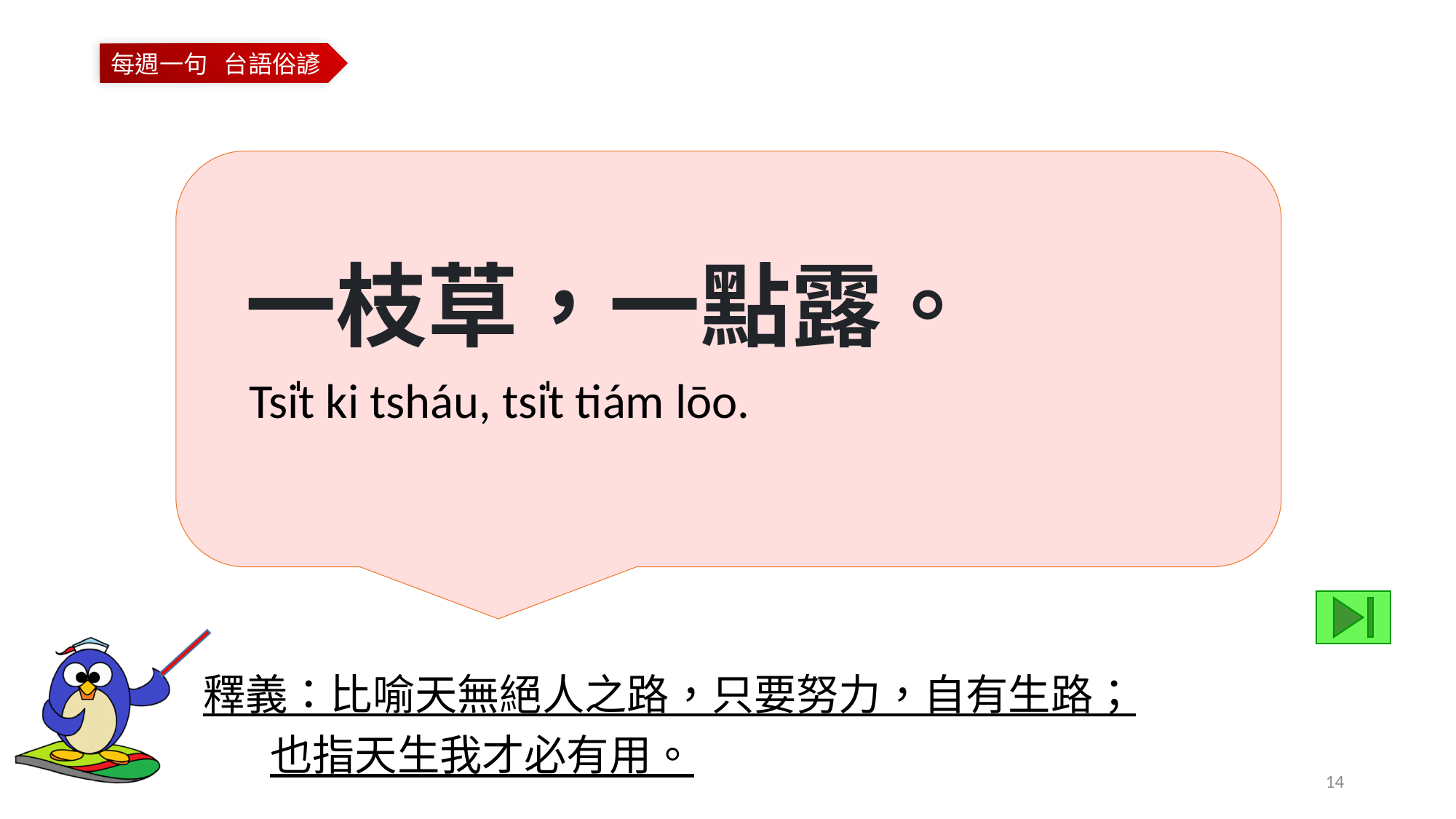

一枝草，一點露。
Tsi̍t ki tsháu, tsi̍t tiám lōo.

釋義：比喻天無絕人之路，只要努力，自有生路；
      也指天生我才必有用。
14